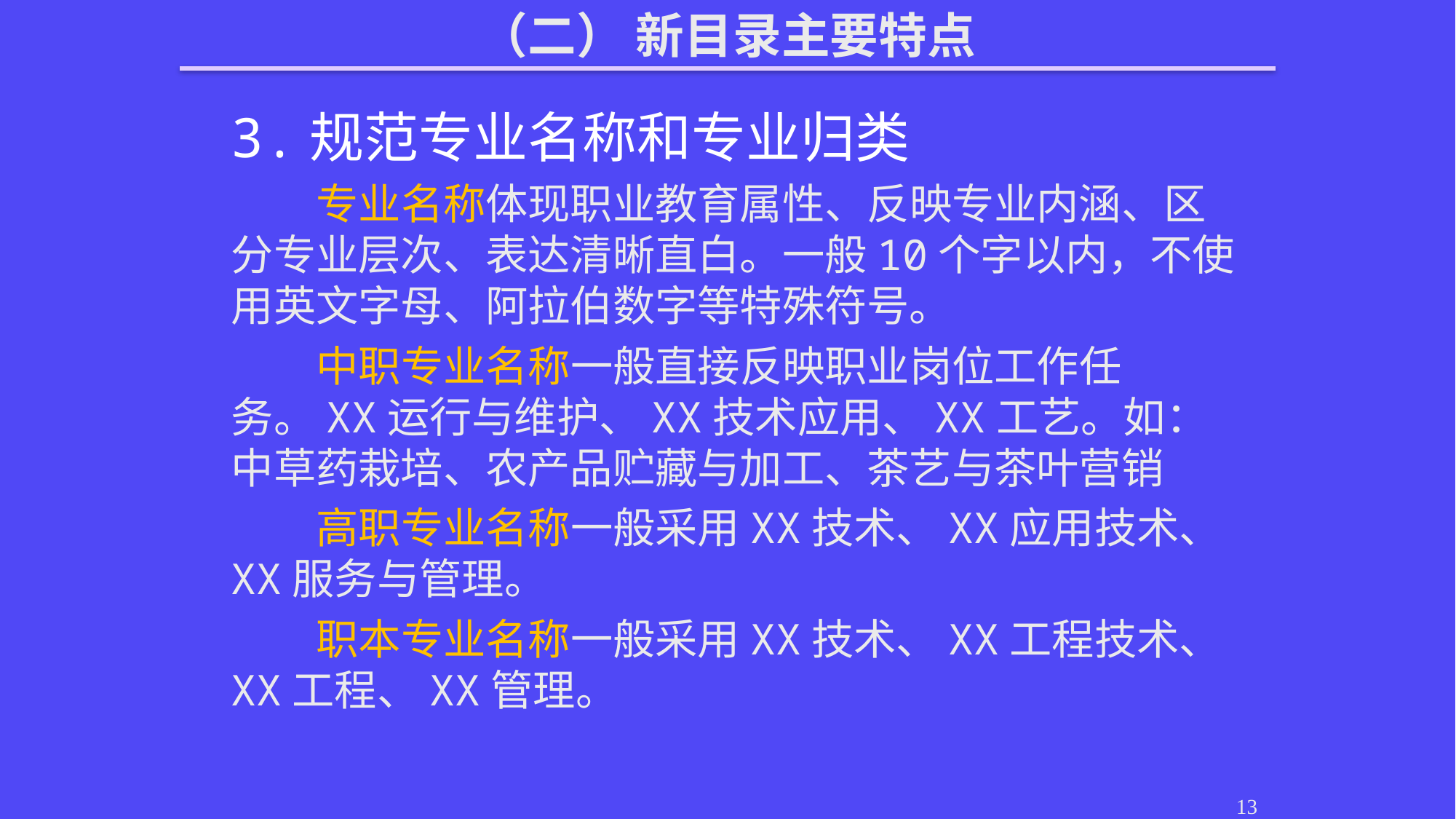

（二） 新目录主要特点
3.规范专业名称和专业归类
专业名称体现职业教育属性、反映专业内涵、区分专业层次、表达清晰直白。一般10个字以内，不使用英文字母、阿拉伯数字等特殊符号。
中职专业名称一般直接反映职业岗位工作任务。XX运行与维护、XX技术应用、XX工艺。如：中草药栽培、农产品贮藏与加工、茶艺与茶叶营销
高职专业名称一般采用XX技术、XX应用技术、XX服务与管理。
职本专业名称一般采用XX技术、XX工程技术、XX工程、XX管理。
13